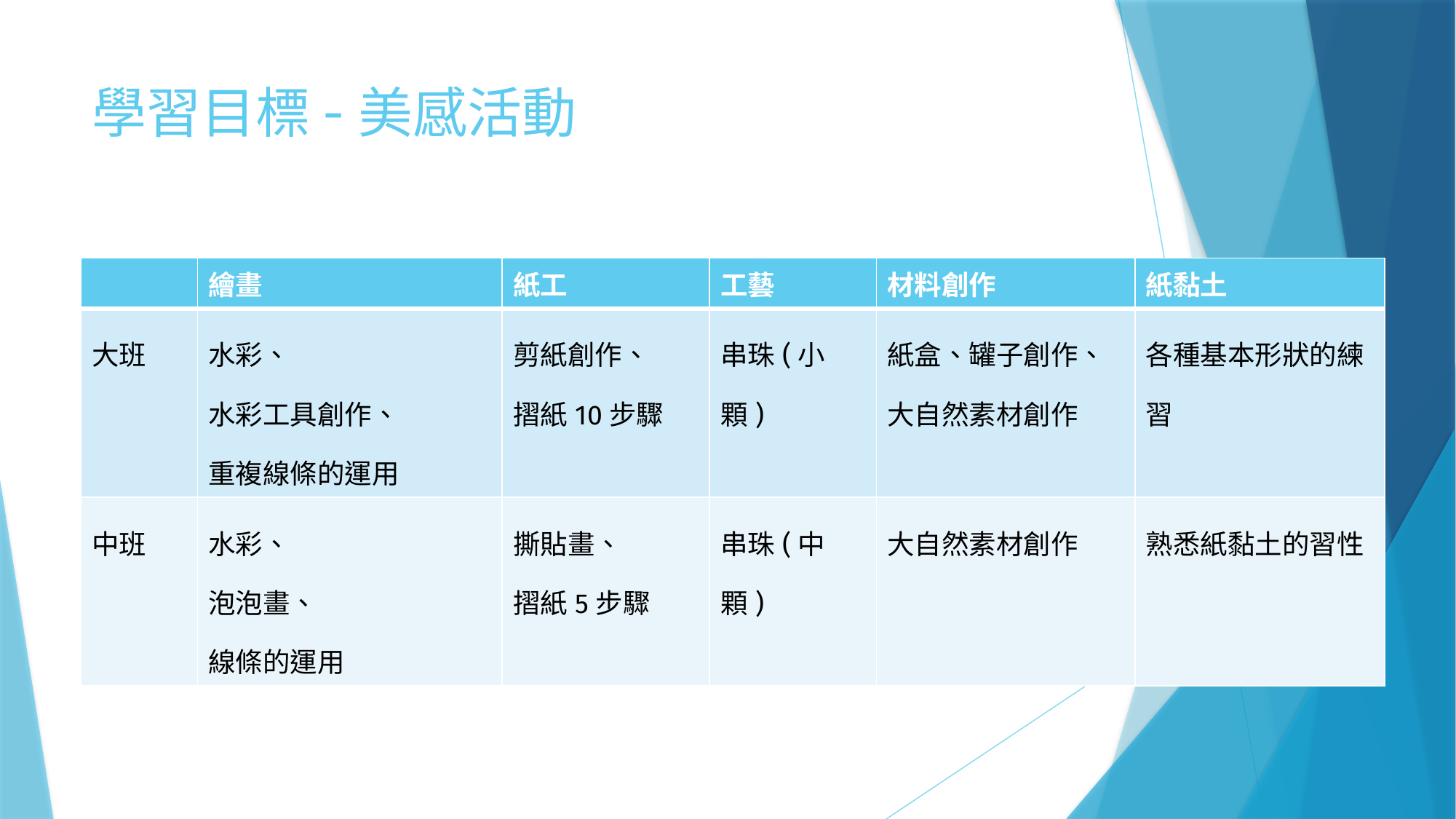

# 學習目標-美感活動
|  | 繪畫 | 紙工 | 工藝 | 材料創作 | 紙黏土 |
| --- | --- | --- | --- | --- | --- |
| 大班 | 水彩、 水彩工具創作、 重複線條的運用 | 剪紙創作、 摺紙10步驟 | 串珠(小顆) | 紙盒、罐子創作、 大自然素材創作 | 各種基本形狀的練習 |
| 中班 | 水彩、 泡泡畫、 線條的運用 | 撕貼畫、 摺紙5步驟 | 串珠(中顆) | 大自然素材創作 | 熟悉紙黏土的習性 |